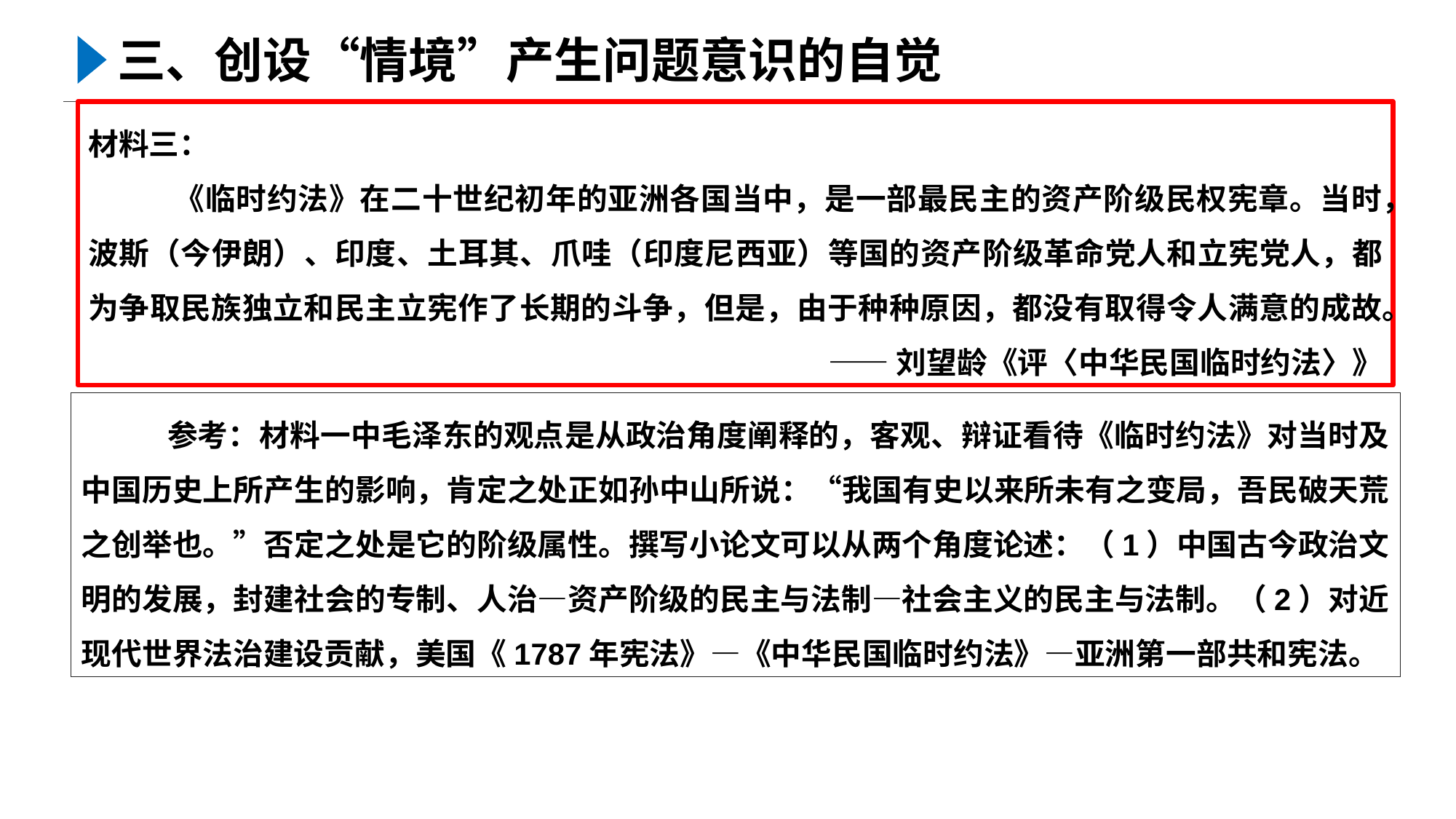

三、创设“情境”产生问题意识的自觉

材料三：
《临时约法》在二十世纪初年的亚洲各国当中，是一部最民主的资产阶级民权宪章。当时，波斯（今伊朗）、印度、土耳其、爪哇（印度尼西亚）等国的资产阶级革命党人和立宪党人，都为争取民族独立和民主立宪作了长期的斗争，但是，由于种种原因，都没有取得令人满意的成故。
——刘望龄《评〈中华民国临时约法〉》
参考：材料一中毛泽东的观点是从政治角度阐释的，客观、辩证看待《临时约法》对当时及中国历史上所产生的影响，肯定之处正如孙中山所说：“我国有史以来所未有之变局，吾民破天荒之创举也。”否定之处是它的阶级属性。撰写小论文可以从两个角度论述：（1）中国古今政治文明的发展，封建社会的专制、人治—资产阶级的民主与法制—社会主义的民主与法制。（2）对近现代世界法治建设贡献，美国《1787年宪法》—《中华民国临时约法》—亚洲第一部共和宪法。